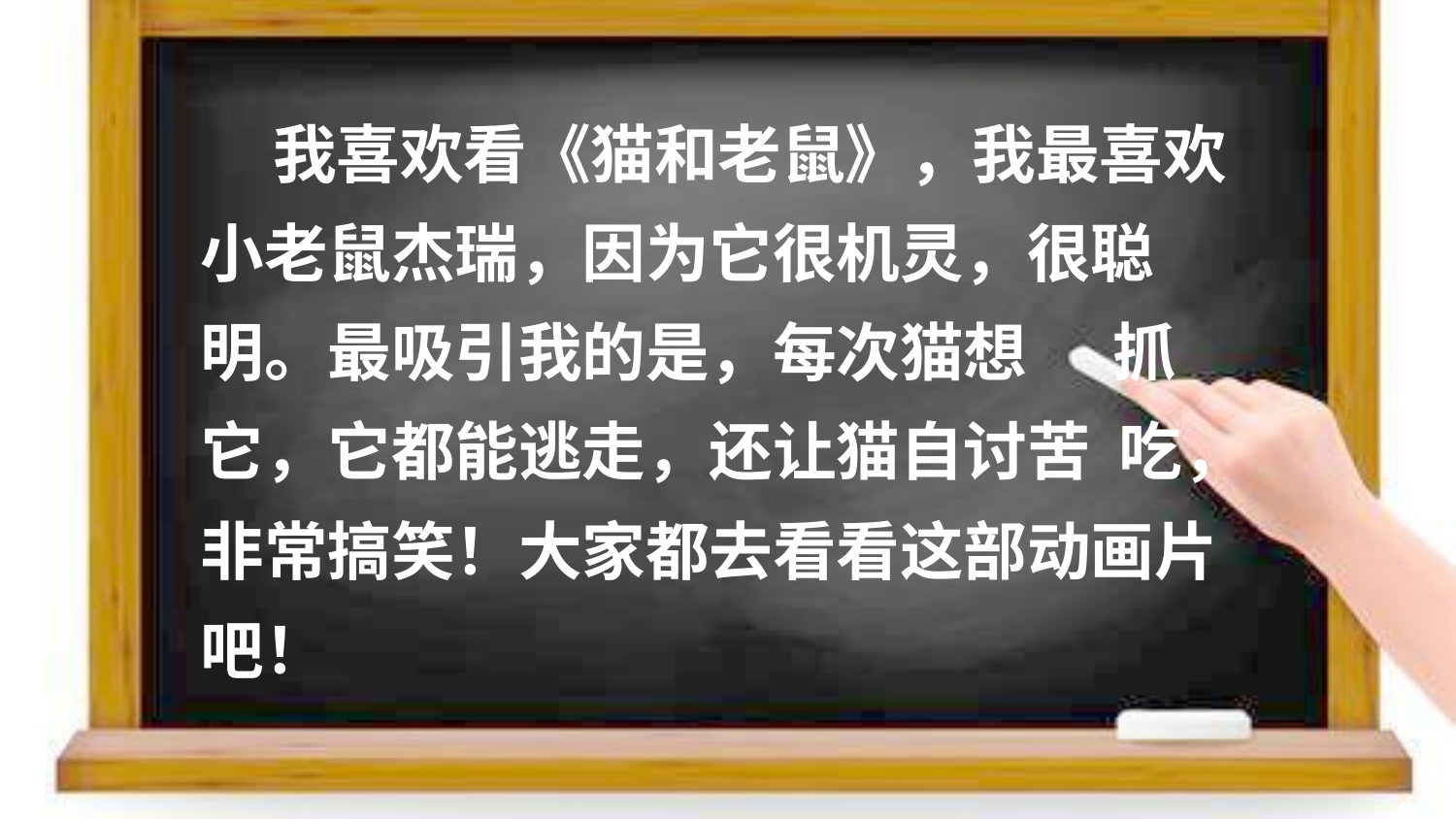

我喜欢看《猫和老鼠》，我最喜欢小老鼠杰瑞，因为它很机灵，很聪明。最吸引我的是，每次猫想      抓它，它都能逃走，还让猫自讨苦  吃，非常搞笑！大家都去看看这部动画片吧！